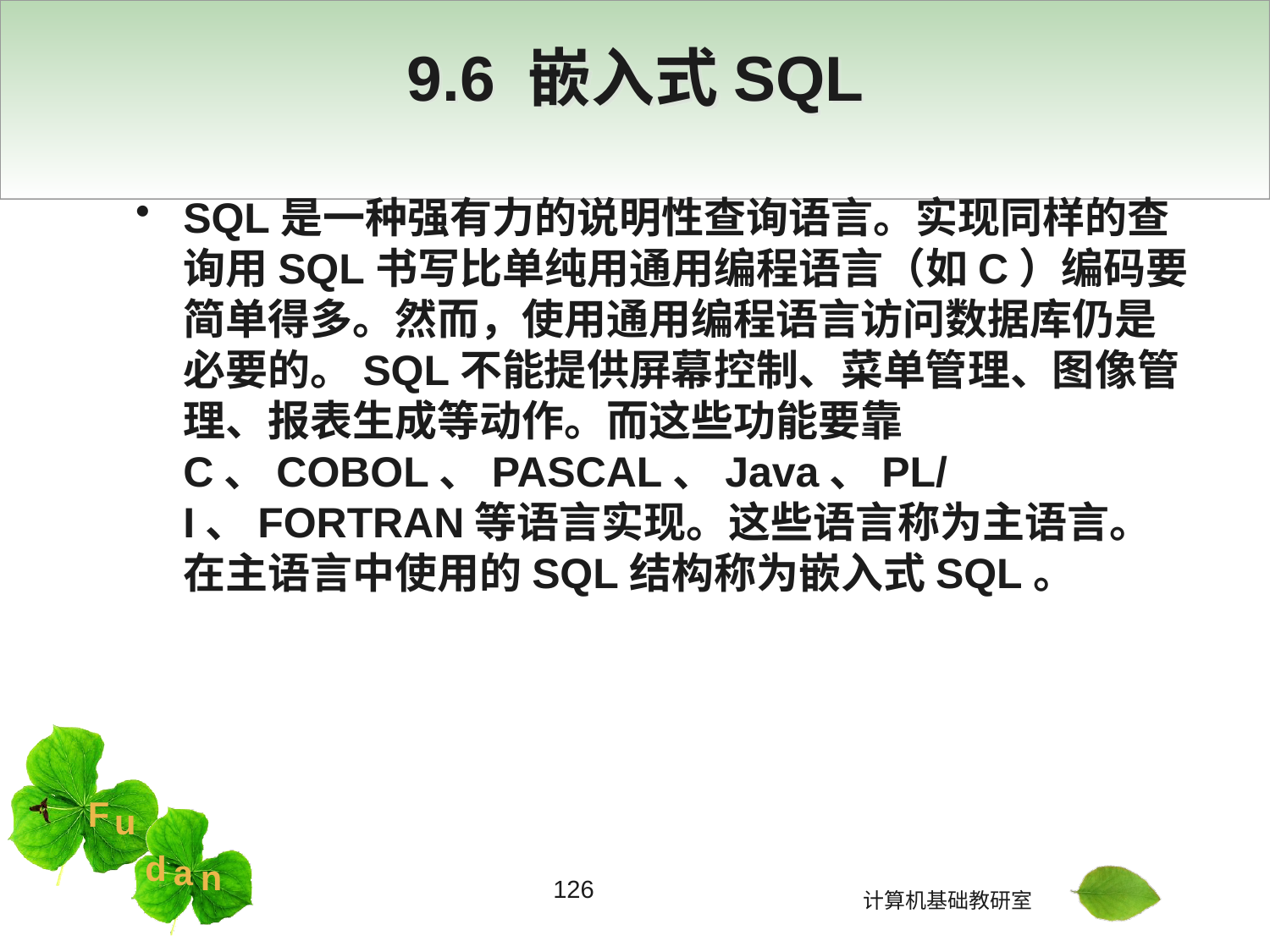

# 9.6 嵌入式SQL
SQL是一种强有力的说明性查询语言。实现同样的查询用SQL书写比单纯用通用编程语言（如C）编码要简单得多。然而，使用通用编程语言访问数据库仍是必要的。SQL不能提供屏幕控制、菜单管理、图像管理、报表生成等动作。而这些功能要靠C、COBOL、PASCAL、Java、PL/I、FORTRAN等语言实现。这些语言称为主语言。在主语言中使用的SQL结构称为嵌入式SQL。
126